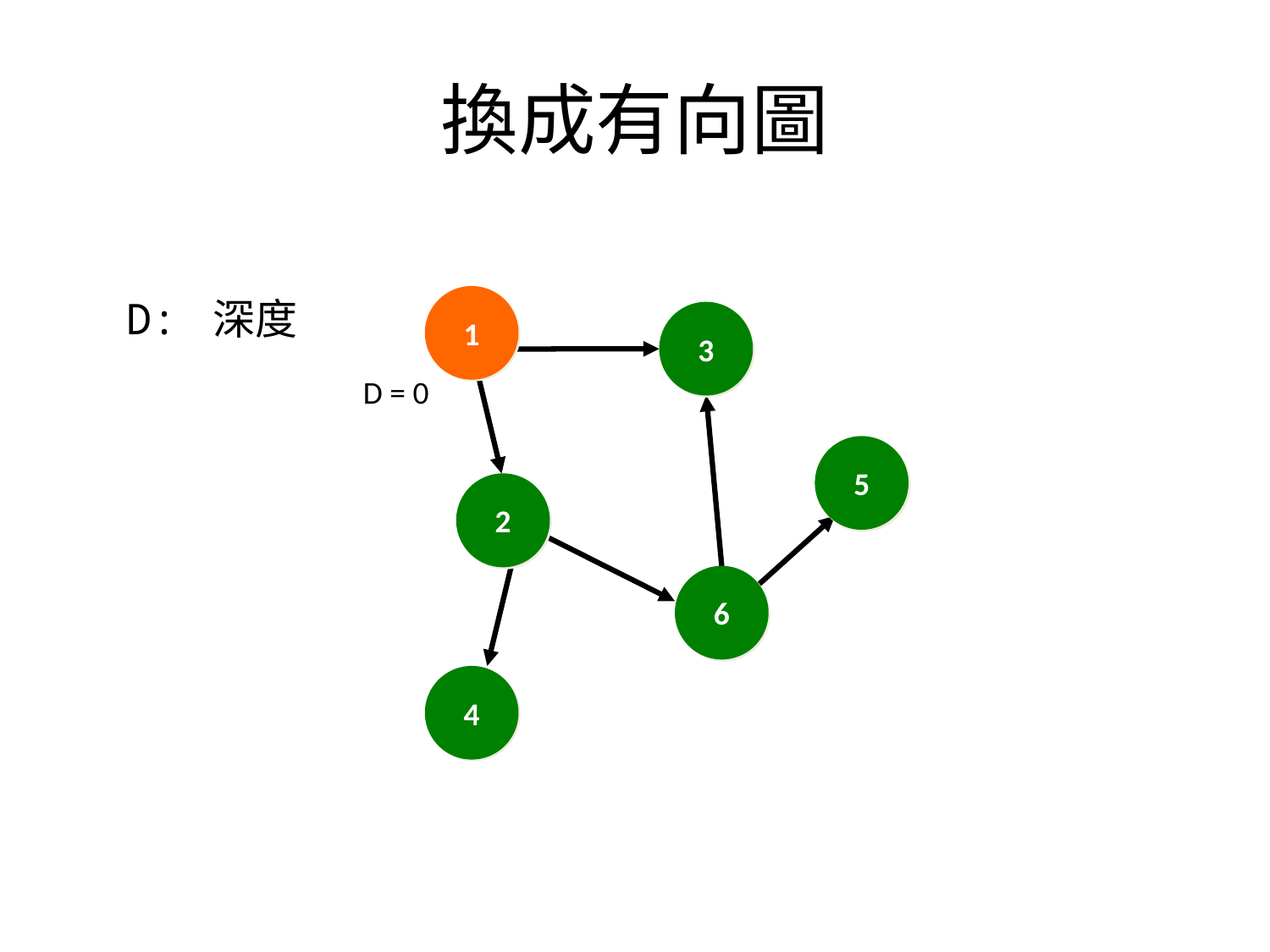

# 換成有向圖
D: 深度
1
3

5
2

6
4
D = 0